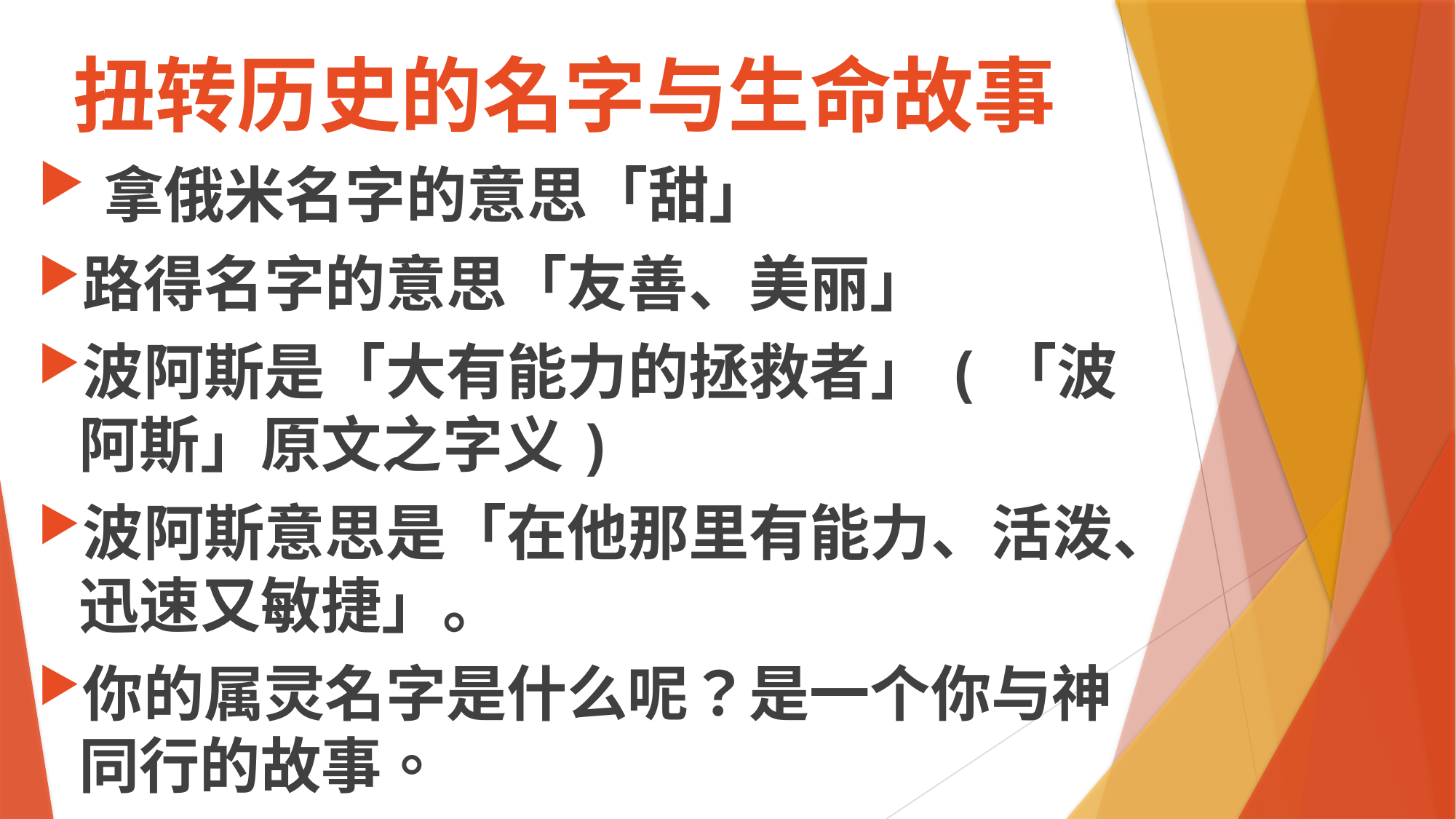

# 扭转历史的名字与生命故事
​拿俄米名字的意思「甜」
路得名字的意思「友善、美丽」
波阿斯是「大有能力的拯救者」(「波阿斯」原文之字义)
波阿斯意思是「在他那里有能力、活泼、迅速又敏捷」。
你的属灵名字是什么呢？是一个你与神同行的故事。